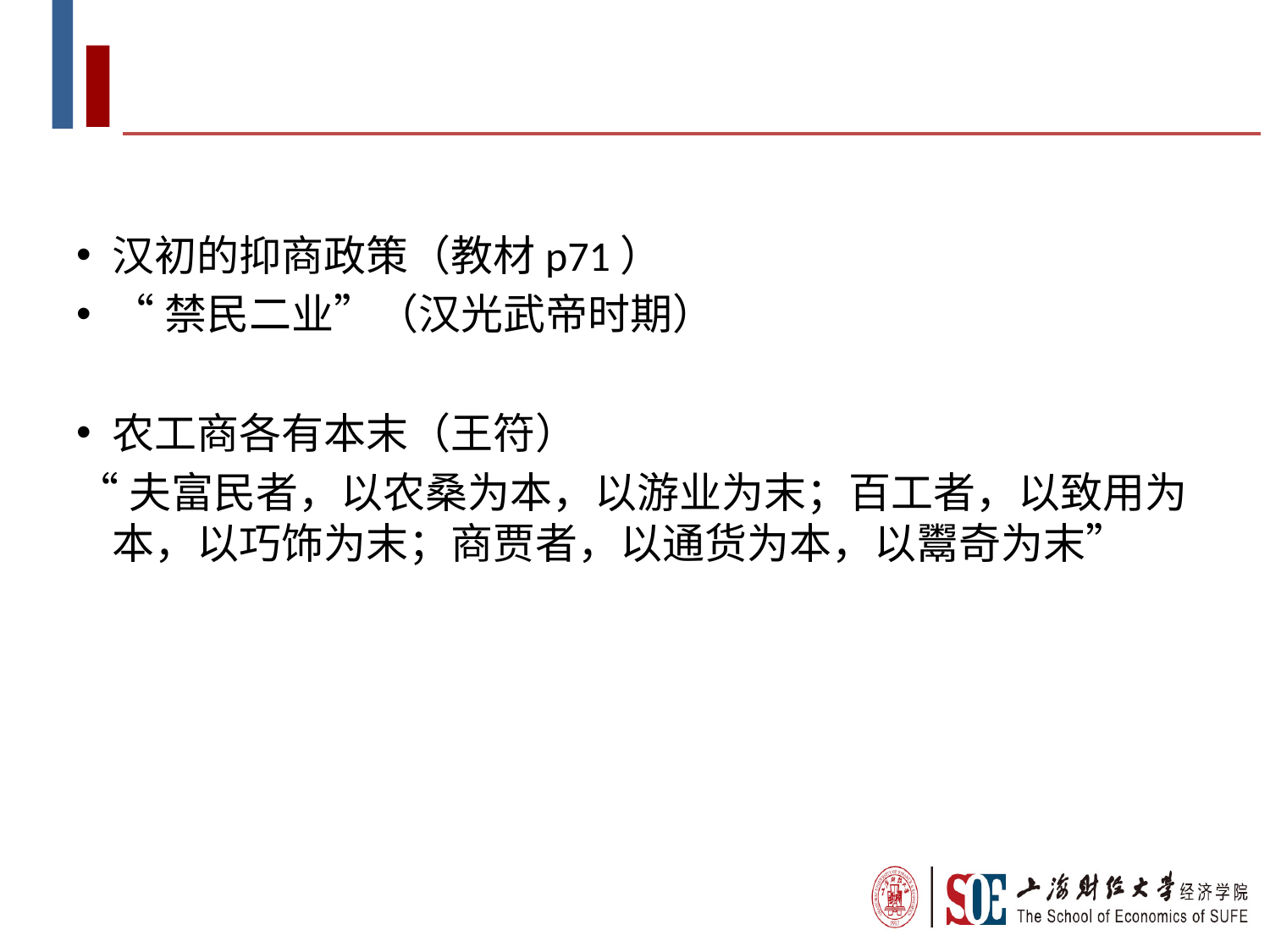

#
汉初的抑商政策（教材p71）
“禁民二业”（汉光武帝时期）

农工商各有本末（王符）
“夫富民者，以农桑为本，以游业为末；百工者，以致用为本，以巧饰为末；商贾者，以通货为本，以鬻奇为末”